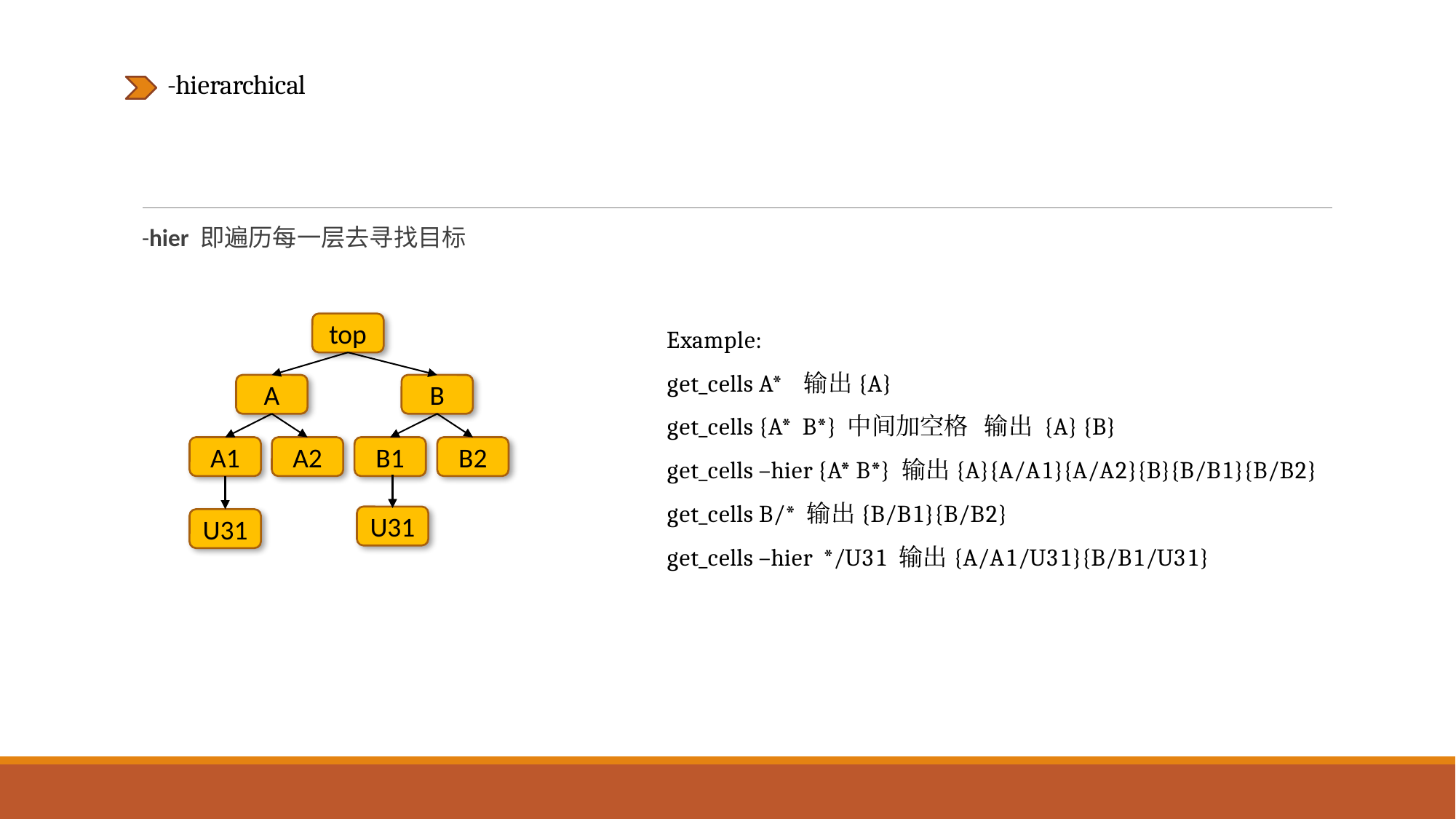

-hierarchical

-hier 即遍历每一层去寻找目标
Example:
get_cells A*   输出{A}
get_cells {A*  B*} 中间加空格   输出 {A} {B}
get_cells –hier {A* B*} 输出{A}{A/A1}{A/A2}{B}{B/B1}{B/B2}
get_cells B/* 输出{B/B1}{B/B2}
get_cells –hier  */U31 输出{A/A1/U31}{B/B1/U31}

top
A
B
A1
A2
B1
B2
U31
U31